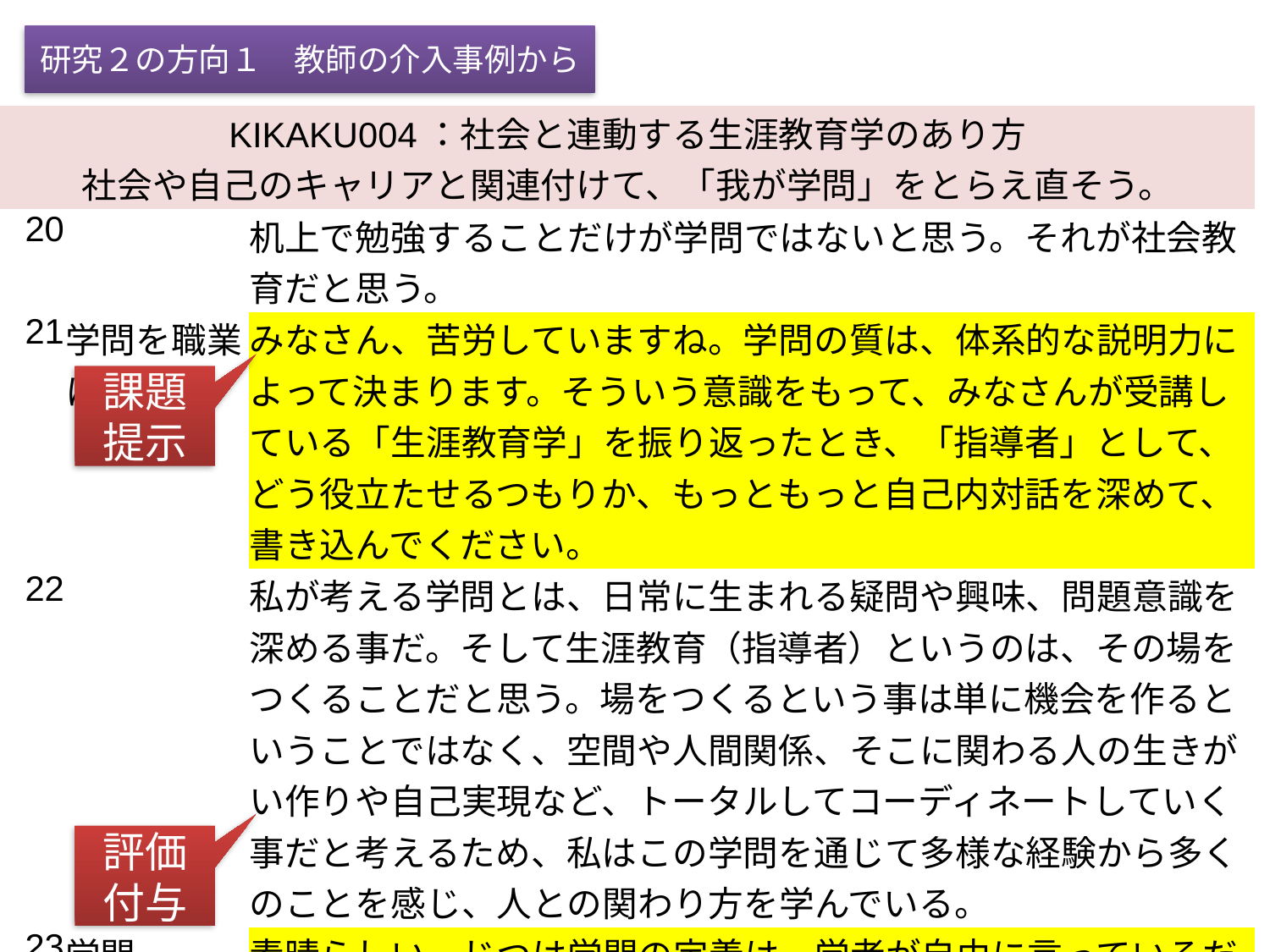

研究２の方向１　教師の介入事例から
| KIKAKU004：社会と連動する生涯教育学のあり方 社会や自己のキャリアと関連付けて、「我が学問」をとらえ直そう。 |  |  |
| --- | --- | --- |
| 20 |  | 机上で勉強することだけが学問ではないと思う。それが社会教育だと思う。 |
| 21 | 学問を職業に生かす | みなさん、苦労していますね。学問の質は、体系的な説明力によって決まります。そういう意識をもって、みなさんが受講している「生涯教育学」を振り返ったとき、「指導者」として、どう役立たせるつもりか、もっともっと自己内対話を深めて、書き込んでください。 |
| 22 |  | 私が考える学問とは、日常に生まれる疑問や興味、問題意識を深める事だ。そして生涯教育（指導者）というのは、その場をつくることだと思う。場をつくるという事は単に機会を作るということではなく、空間や人間関係、そこに関わる人の生きがい作りや自己実現など、トータルしてコーディネートしていく事だと考えるため、私はこの学問を通じて多様な経験から多くのことを感じ、人との関わり方を学んでいる。 |
| 23 | 学問 | 素晴らしい。じつは学問の定義は、学者が自由に言っているだけで、君の見解のほうがベターかもしれません。少なくとも君自身は、学問を自己内に位置づけて、授業を受けていることが明らかです。そして、人の生活と連動させて、生涯教育学をとらえている。 |
課題
提示
評価
付与